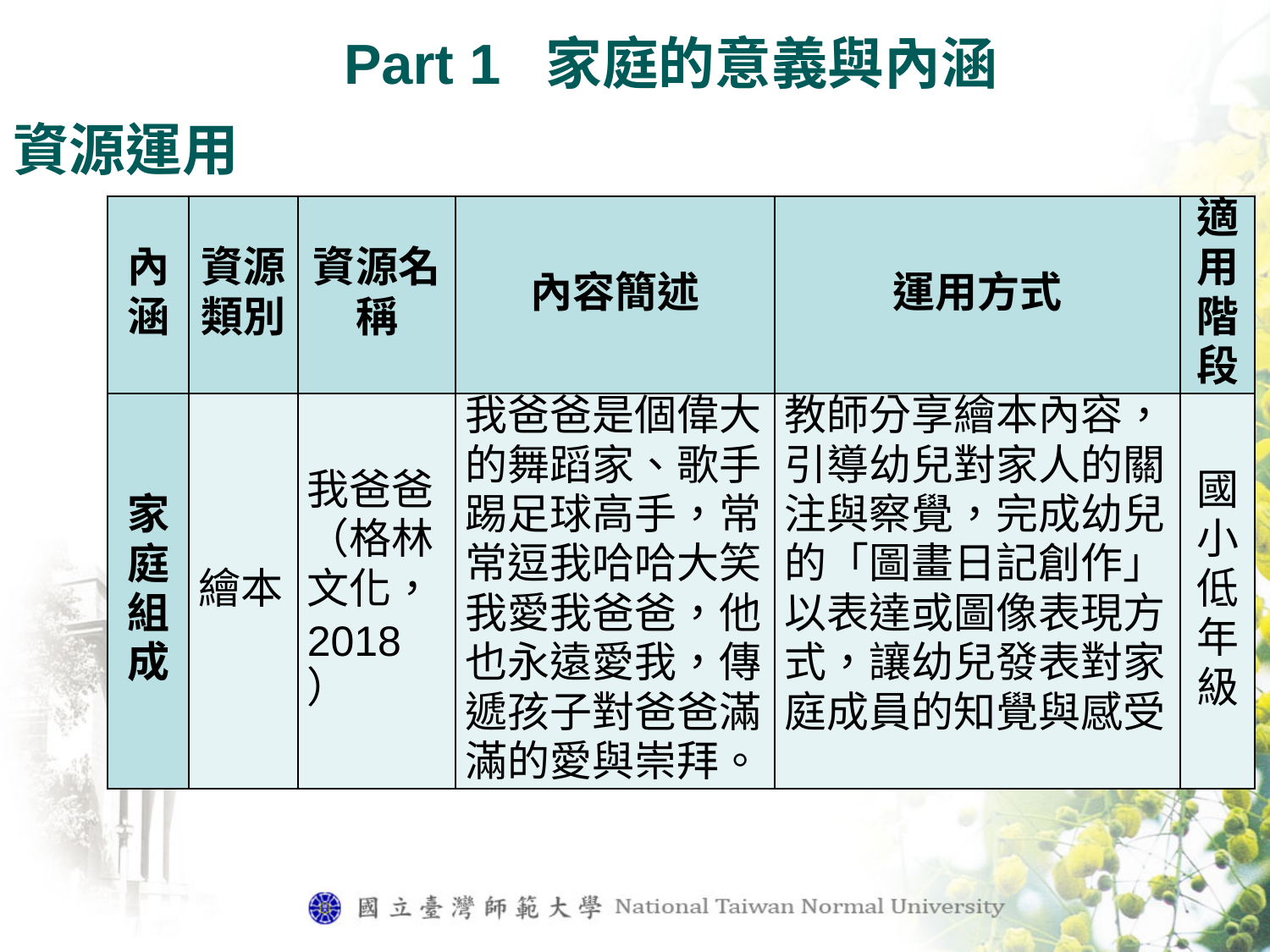

Part 1  家庭的意義與內涵
資源運用
| 內涵 | 資源類別 | 資源名稱 | 內容簡述 | 運用方式 | 適用階段 |
| --- | --- | --- | --- | --- | --- |
| 家庭組成 | 繪本 | 我爸爸（格林文化，2018） | 我爸爸是個偉大的舞蹈家、歌手、踢足球高手，常常逗我哈哈大笑。我愛我爸爸，他也永遠愛我，傳遞孩子對爸爸滿滿的愛與崇拜。 | 教師分享繪本內容，引導幼兒對家人的關注與察覺，完成幼兒的「圖畫日記創作」，以表達或圖像表現方式，讓幼兒發表對家庭成員的知覺與感受。 | 國小低年級 |